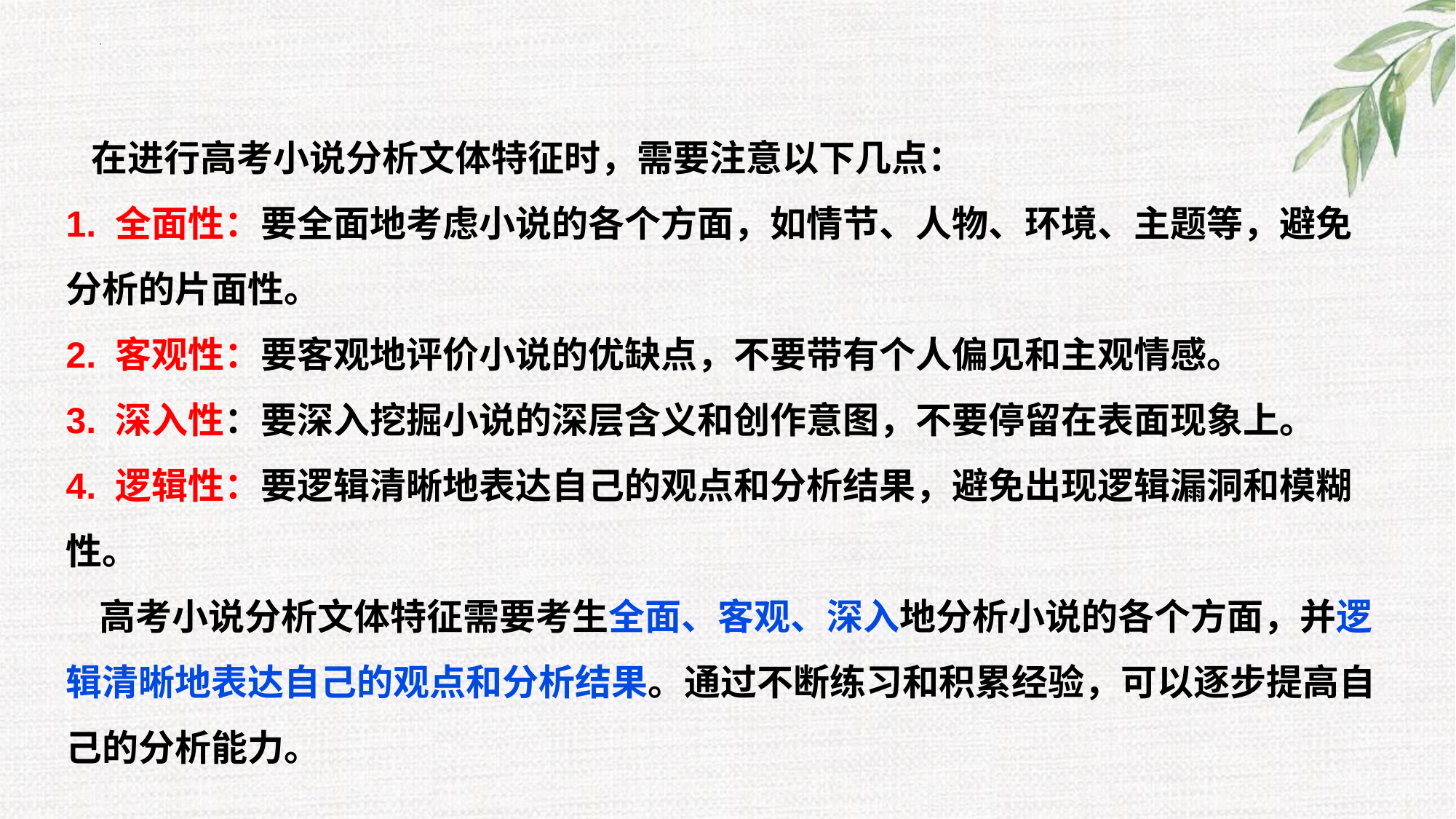

在进行高考小说分析文体特征时，需要注意以下几点：
1. 全面性：要全面地考虑小说的各个方面，如情节、人物、环境、主题等，避免分析的片面性。
2. 客观性：要客观地评价小说的优缺点，不要带有个人偏见和主观情感。
3. 深入性：要深入挖掘小说的深层含义和创作意图，不要停留在表面现象上。
4. 逻辑性：要逻辑清晰地表达自己的观点和分析结果，避免出现逻辑漏洞和模糊性。
   高考小说分析文体特征需要考生全面、客观、深入地分析小说的各个方面，并逻辑清晰地表达自己的观点和分析结果。通过不断练习和积累经验，可以逐步提高自己的分析能力。